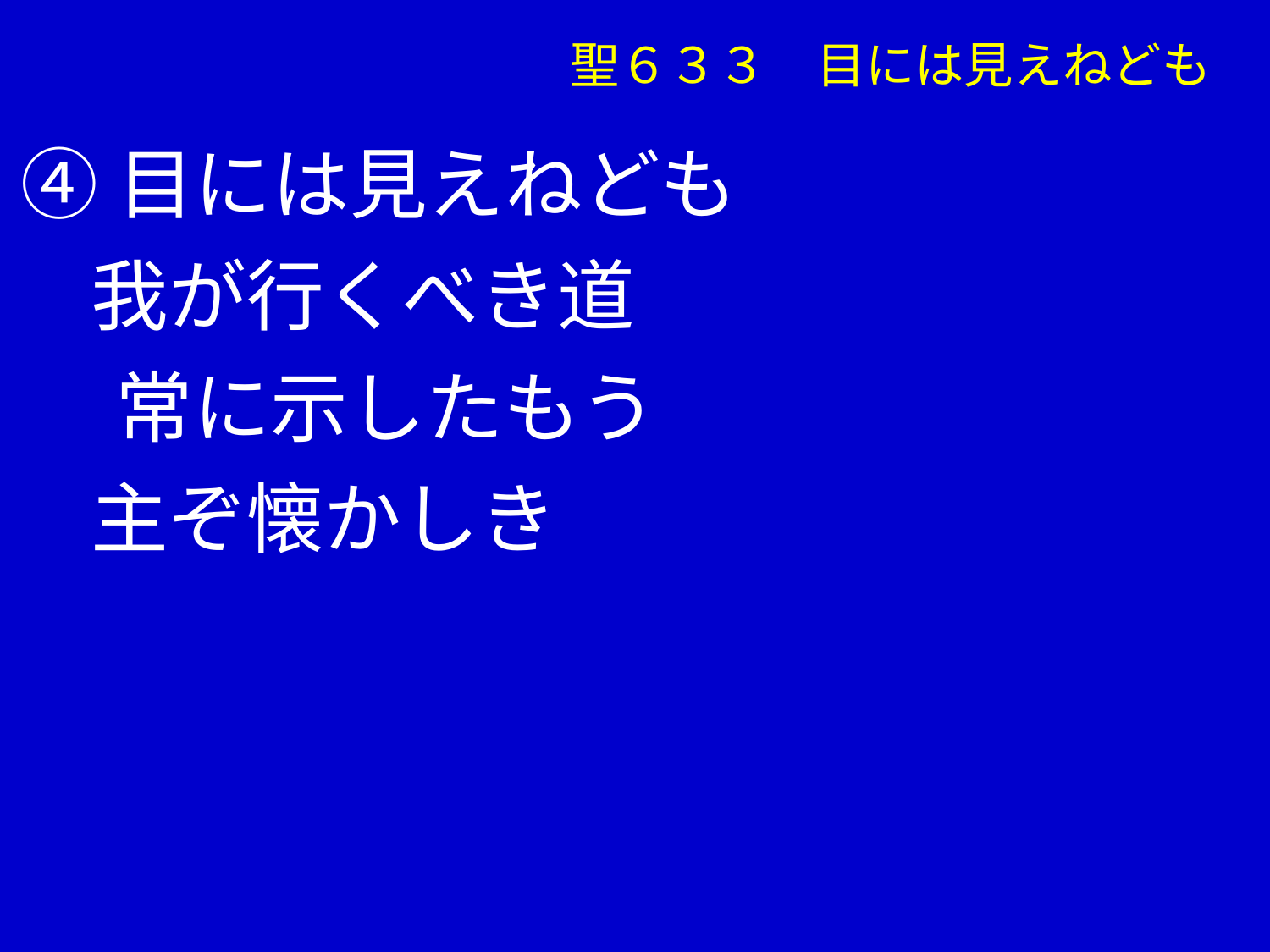

聖６３３　目には見えねども
④目には見えねども
   我が行くべき道
　 常に示したもう
   主ぞ懐かしき